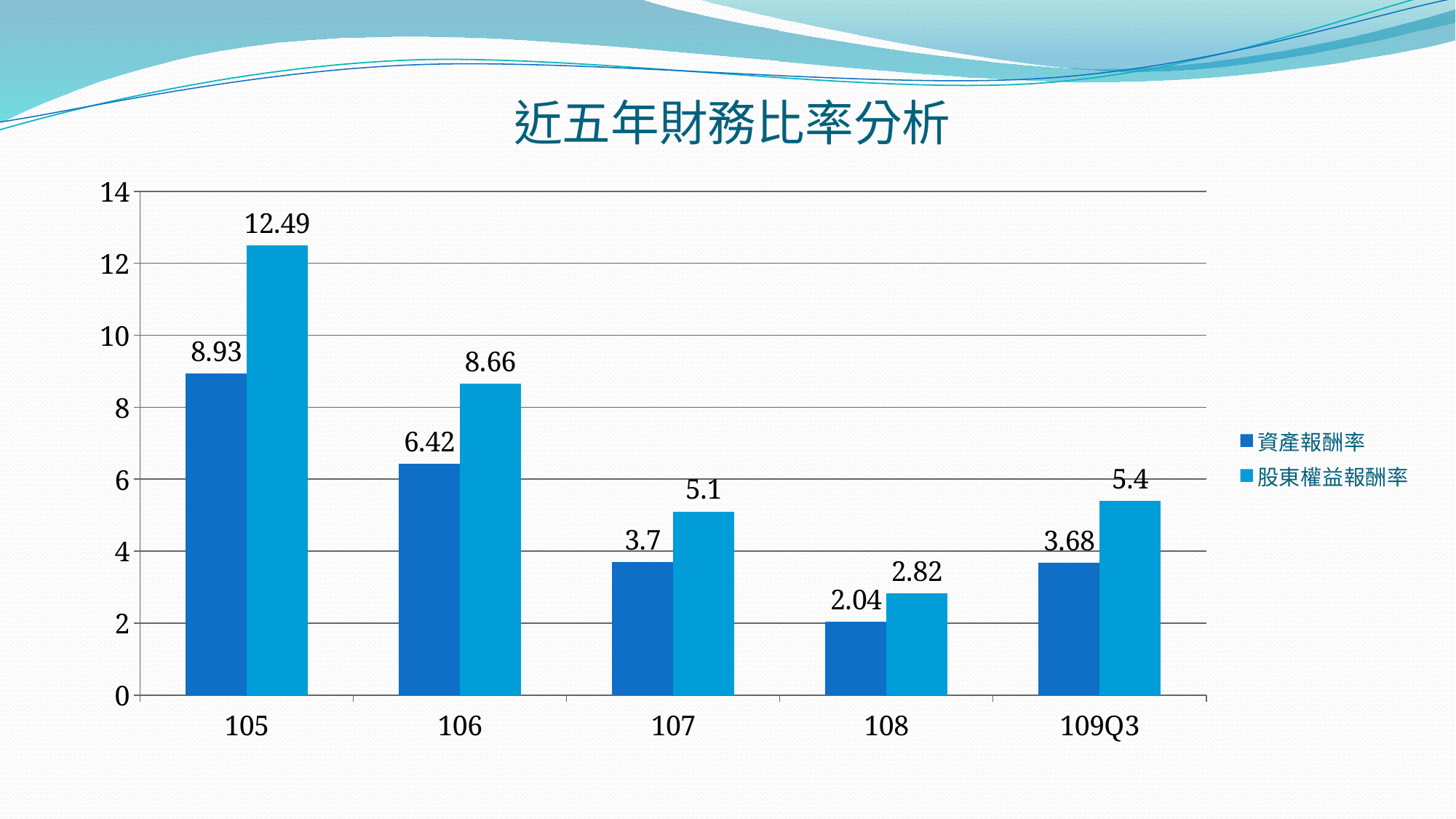

# 近五年財務比率分析

### Chart

| Category | 資產報酬率 | 股東權益報酬率 |
|---|---|---|
| 105 | 8.93 | 12.49 |
| 106 | 6.42 | 8.66 |
| 107 | 3.7 | 5.1 |
| 108 | 2.04 | 2.82 |
| 109Q3 | 3.68 | 5.4 |